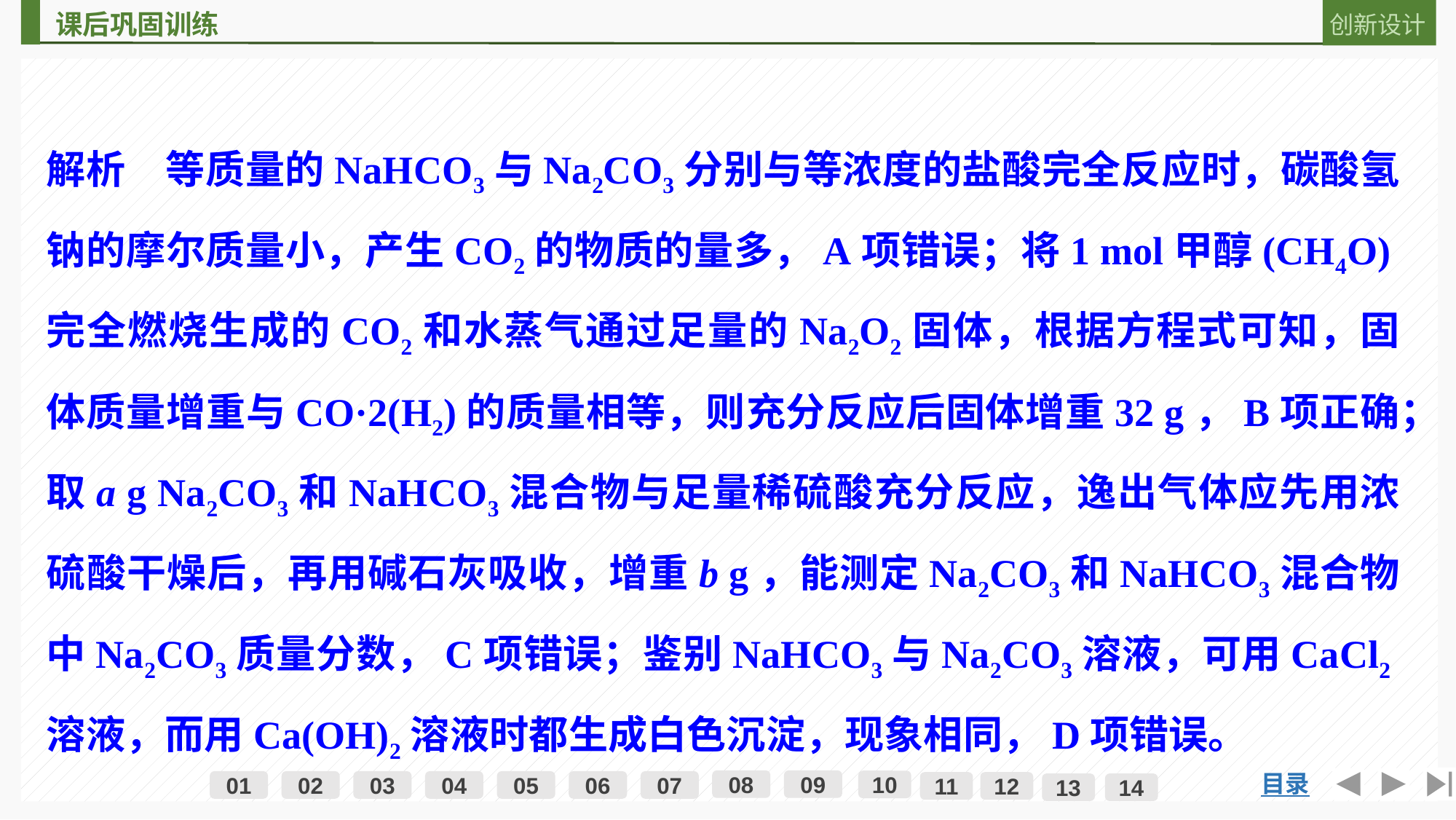

解析　等质量的NaHCO3与Na2CO3分别与等浓度的盐酸完全反应时，碳酸氢钠的摩尔质量小，产生CO2的物质的量多，A项错误；将1 mol甲醇(CH4O)完全燃烧生成的CO2和水蒸气通过足量的Na2O2固体，根据方程式可知，固体质量增重与CO·2(H2)的质量相等，则充分反应后固体增重32 g，B项正确；取a g Na2CO3和NaHCO3混合物与足量稀硫酸充分反应，逸出气体应先用浓硫酸干燥后，再用碱石灰吸收，增重b g，能测定Na2CO3和NaHCO3混合物中Na2CO3质量分数，C项错误；鉴别NaHCO3与Na2CO3溶液，可用CaCl2溶液，而用Ca(OH)2溶液时都生成白色沉淀，现象相同，D项错误。